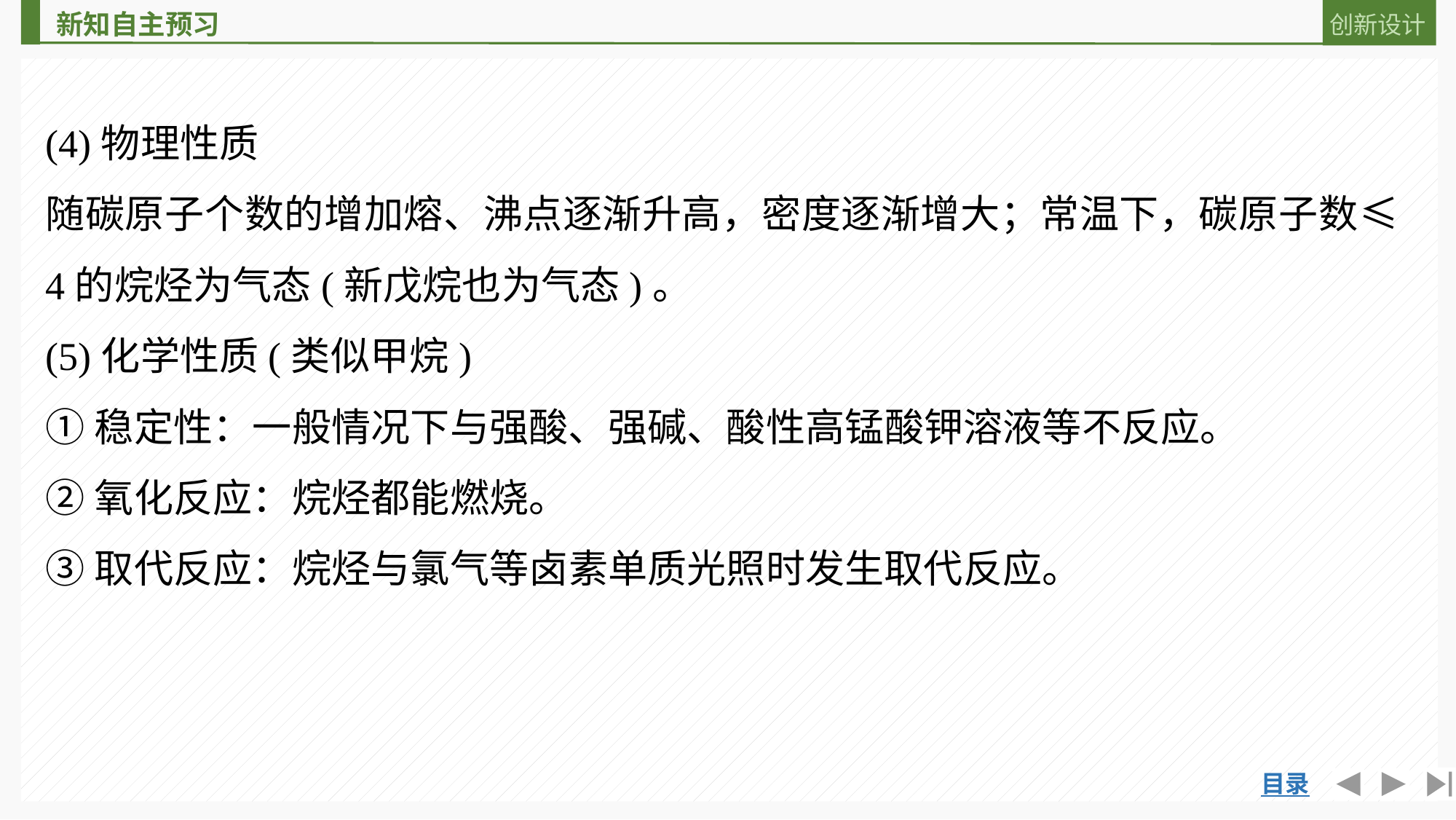

(4)物理性质
随碳原子个数的增加熔、沸点逐渐升高，密度逐渐增大；常温下，碳原子数≤4的烷烃为气态(新戊烷也为气态)。
(5)化学性质(类似甲烷)
①稳定性：一般情况下与强酸、强碱、酸性高锰酸钾溶液等不反应。
②氧化反应：烷烃都能燃烧。
③取代反应：烷烃与氯气等卤素单质光照时发生取代反应。